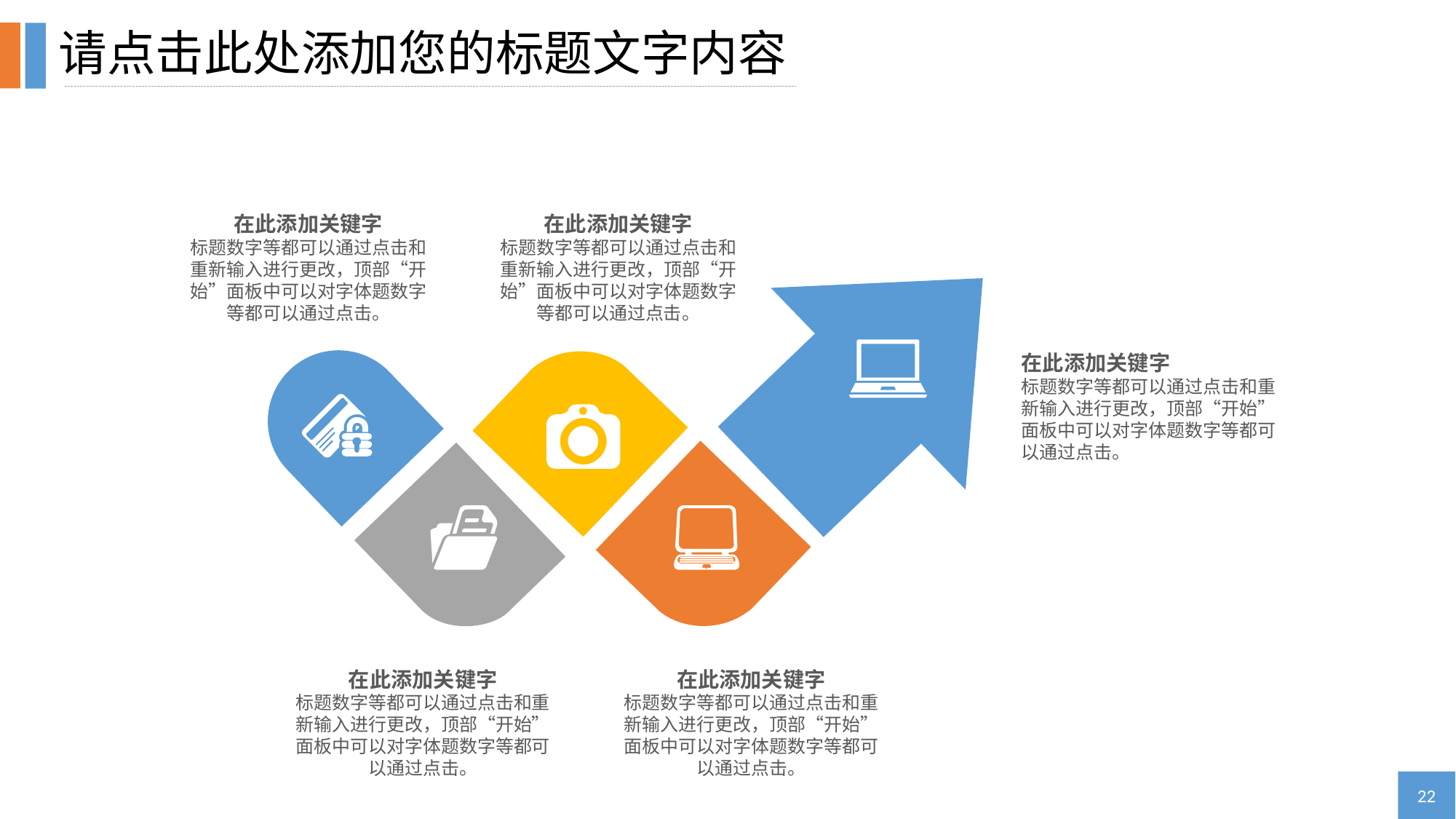

请点击此处添加您的标题文字内容
在此添加关键字
标题数字等都可以通过点击和重新输入进行更改，顶部“开始”面板中可以对字体题数字等都可以通过点击。
在此添加关键字
标题数字等都可以通过点击和重新输入进行更改，顶部“开始”面板中可以对字体题数字等都可以通过点击。

在此添加关键字
标题数字等都可以通过点击和重新输入进行更改，顶部“开始”面板中可以对字体题数字等都可以通过点击。

在此添加关键字
标题数字等都可以通过点击和重新输入进行更改，顶部“开始”面板中可以对字体题数字等都可以通过点击。
在此添加关键字
标题数字等都可以通过点击和重新输入进行更改，顶部“开始”面板中可以对字体题数字等都可以通过点击。
22